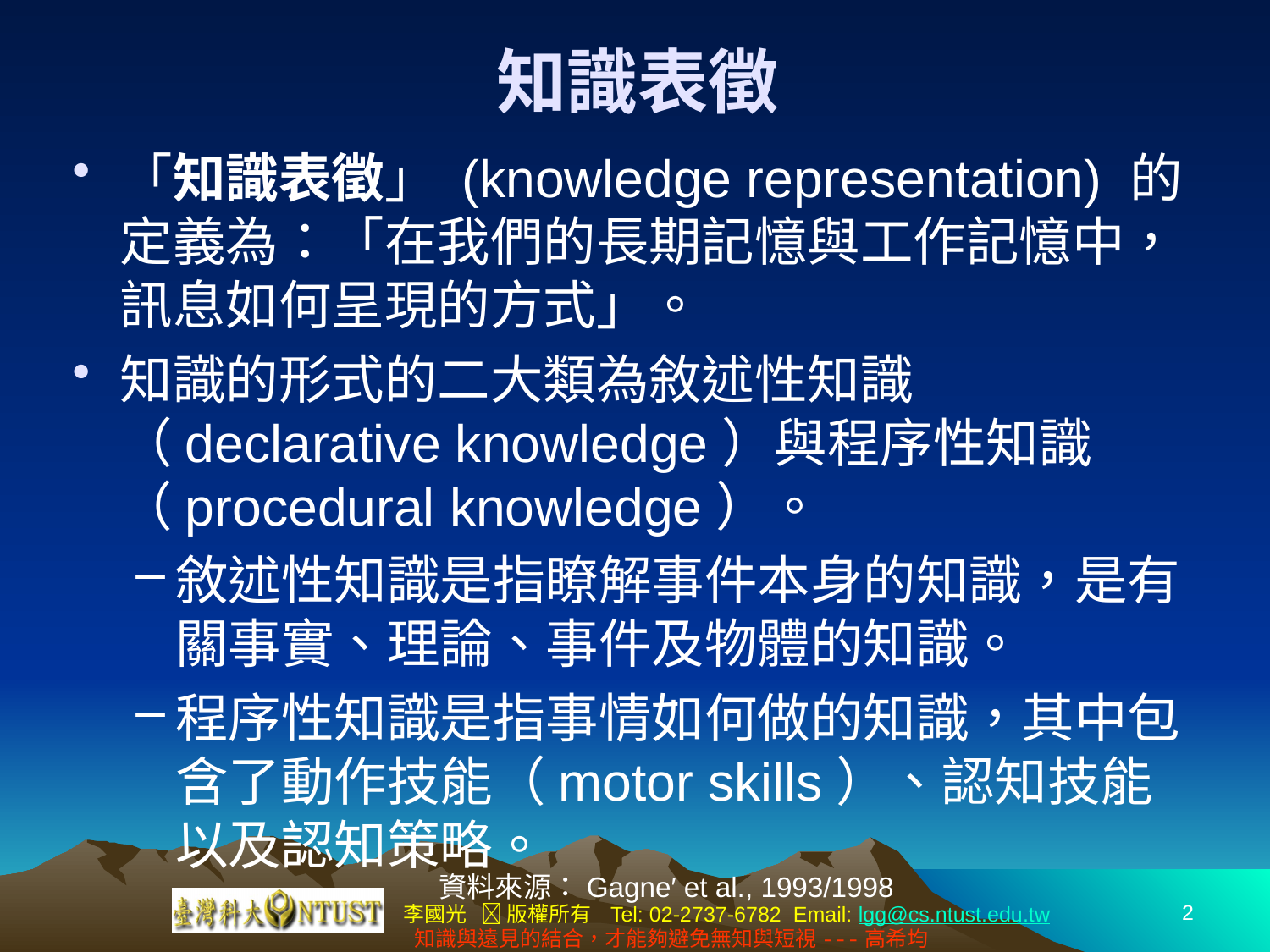

# 知識表徵
「知識表徵」 (knowledge representation) 的定義為：「在我們的長期記憶與工作記憶中，訊息如何呈現的方式」。
知識的形式的二大類為敘述性知識（declarative knowledge）與程序性知識（procedural knowledge）。
敘述性知識是指瞭解事件本身的知識，是有關事實、理論、事件及物體的知識。
程序性知識是指事情如何做的知識，其中包含了動作技能（motor skills）、認知技能以及認知策略。
資料來源：Gagne′ et al., 1993/1998
2